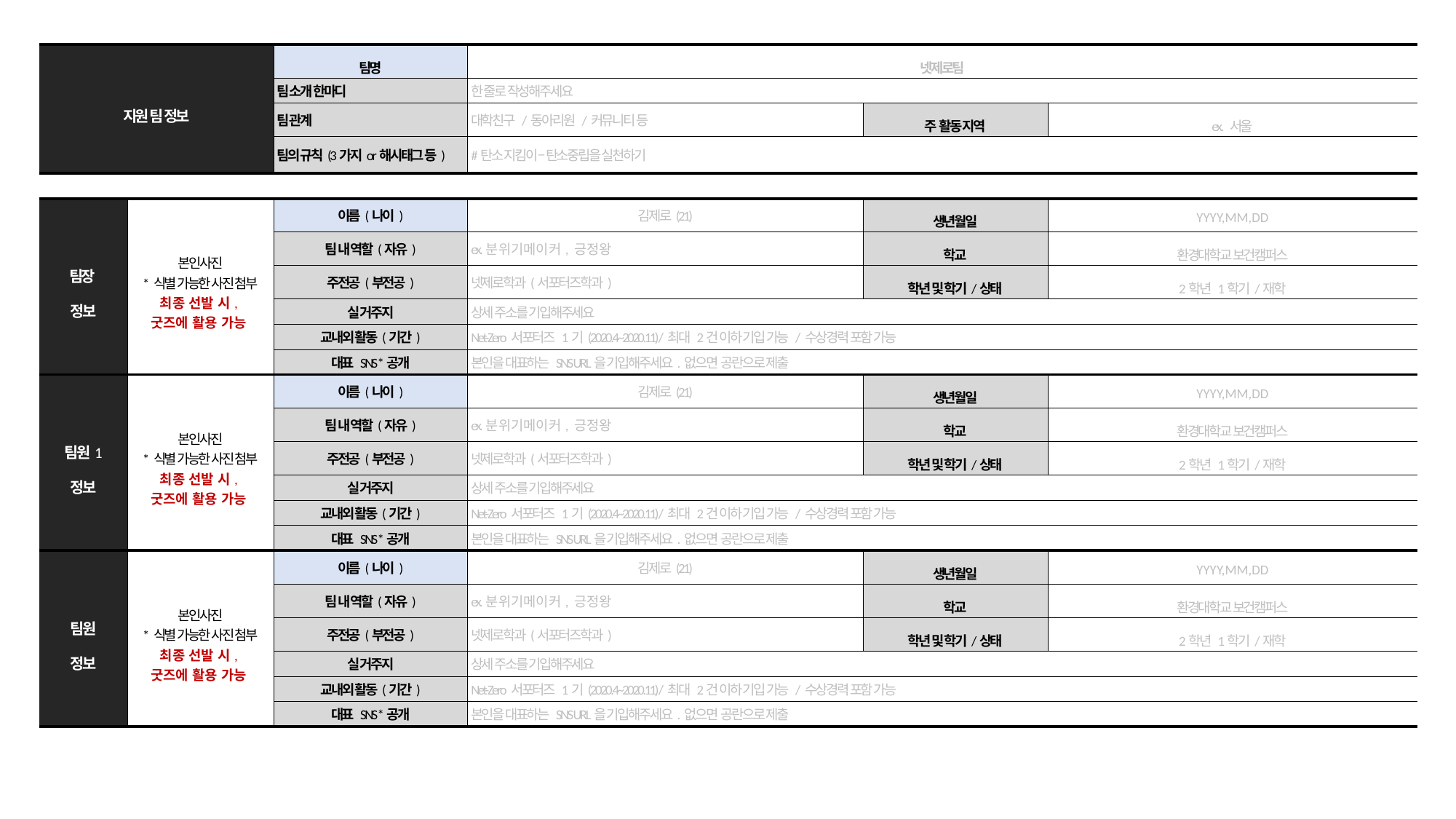

| 지원 팀 정보 |  | 팀명 | 넷제로팀 |  |  |
| --- | --- | --- | --- | --- | --- |
|  |  | 팀 소개 한마디 | 한 줄로 작성해주세요 |  |  |
|  |  | 팀 관계 | 대학친구 / 동아리원 / 커뮤니티 등 | 주 활동 지역 | ex. 서울 |
|  |  | 팀의 규칙(3가지or해시태그 등) | #탄소 지킴이 – 탄소중립을 실천하기 |  |  |
|  |  |  |  |  |  |
| 팀장 정보 | 본인사진 \* 식별 가능한 사진 첨부 최종 선발 시, 굿즈에 활용 가능 | 이름(나이) | 김제로(21) | 생년월일 | YYYY,MM,DD |
|  |  | 팀 내 역할(자유) | ex.분위기메이커, 긍정왕 | 학교 | 환경대학교 보건캠퍼스 |
|  |  | 주전공(부전공) | 넷제로학과(서포터즈학과) | 학년 및 학기/상태 | 2학년 1학기/재학 |
|  |  | 실 거주지 | 상세 주소를 기입해주세요 |  |  |
|  |  | 교내외 활동(기간) | Net-Zero 서포터즈 1기(2020.4~2020.11) / 최대 2건 이하 기입 가능 / 수상경력 포함 가능 |  |  |
|  |  | 대표 SNS \*공개 | 본인을 대표하는 SNS URL을 기입해주세요. 없으면 공란으로 제출 |  |  |
| 팀원1 정보 | 본인사진 \* 식별 가능한 사진 첨부 최종 선발 시, 굿즈에 활용 가능 | 이름(나이) | 김제로(21) | 생년월일 | YYYY,MM,DD |
|  |  | 팀 내 역할(자유) | ex.분위기메이커, 긍정왕 | 학교 | 환경대학교 보건캠퍼스 |
|  |  | 주전공(부전공) | 넷제로학과(서포터즈학과) | 학년 및 학기/상태 | 2학년 1학기/재학 |
|  |  | 실 거주지 | 상세 주소를 기입해주세요 |  |  |
|  |  | 교내외 활동(기간) | Net-Zero 서포터즈 1기(2020.4~2020.11) / 최대 2건 이하 기입 가능 / 수상경력 포함 가능 |  |  |
|  |  | 대표 SNS \*공개 | 본인을 대표하는 SNS URL을 기입해주세요. 없으면 공란으로 제출 |  |  |
| 팀원 정보 | 본인사진 \* 식별 가능한 사진 첨부 최종 선발 시, 굿즈에 활용 가능 | 이름(나이) | 김제로(21) | 생년월일 | YYYY,MM,DD |
|  |  | 팀 내 역할(자유) | ex.분위기메이커, 긍정왕 | 학교 | 환경대학교 보건캠퍼스 |
|  |  | 주전공(부전공) | 넷제로학과(서포터즈학과) | 학년 및 학기/상태 | 2학년 1학기/재학 |
|  |  | 실 거주지 | 상세 주소를 기입해주세요 |  |  |
|  |  | 교내외 활동(기간) | Net-Zero 서포터즈 1기(2020.4~2020.11) / 최대 2건 이하 기입 가능 / 수상경력 포함 가능 |  |  |
|  |  | 대표 SNS \*공개 | 본인을 대표하는 SNS URL을 기입해주세요. 없으면 공란으로 제출 |  |  |